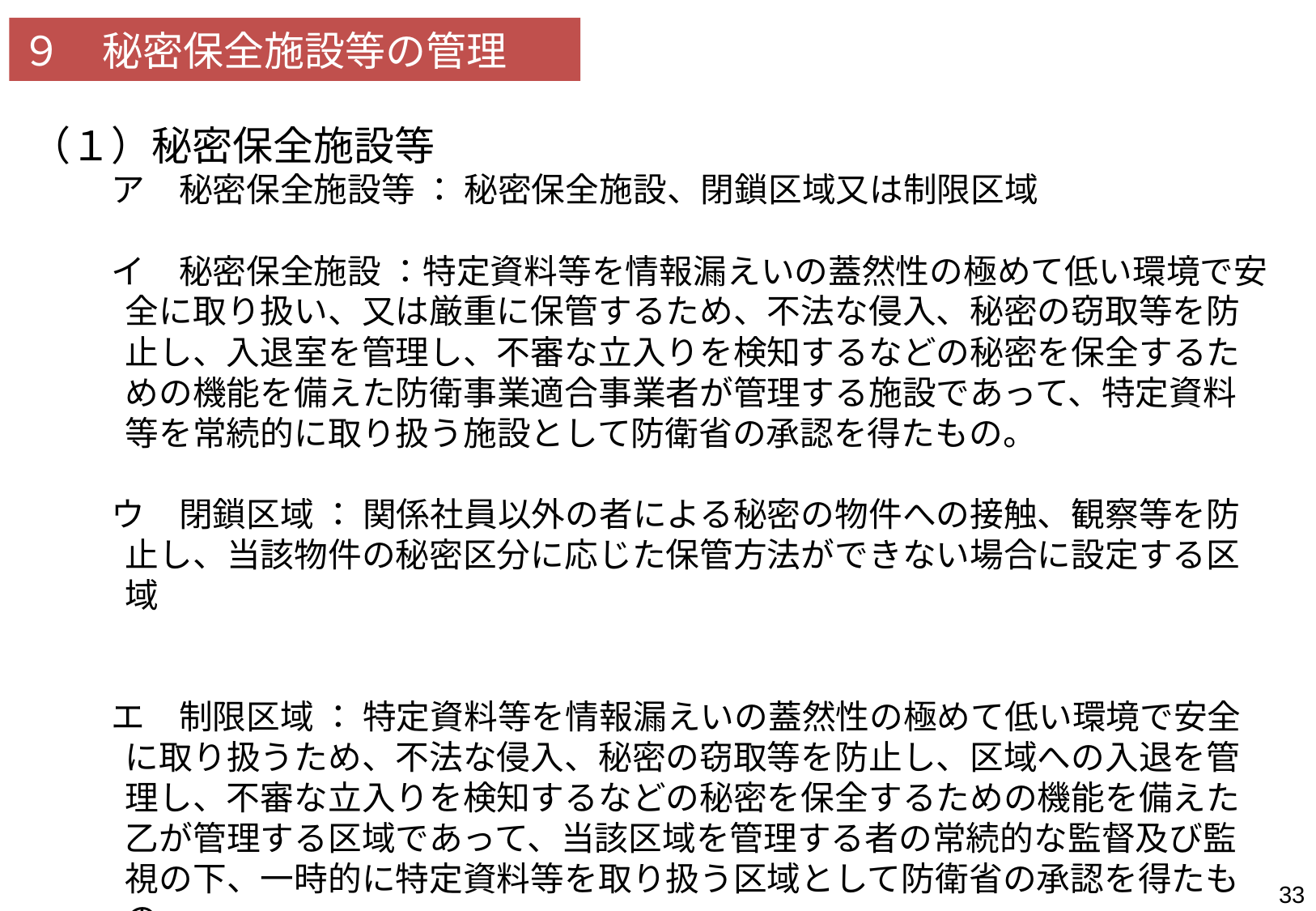

９　秘密保全施設等の管理
（１）秘密保全施設等
ア　秘密保全施設等 ： 秘密保全施設、閉鎖区域又は制限区域
イ　秘密保全施設 ：特定資料等を情報漏えいの蓋然性の極めて低い環境で安全に取り扱い、又は厳重に保管するため、不法な侵入、秘密の窃取等を防止し、入退室を管理し、不審な立入りを検知するなどの秘密を保全するための機能を備えた防衛事業適合事業者が管理する施設であって、特定資料等を常続的に取り扱う施設として防衛省の承認を得たもの。

ウ　閉鎖区域 ： 関係社員以外の者による秘密の物件への接触、観察等を防止し、当該物件の秘密区分に応じた保管方法ができない場合に設定する区域

エ　制限区域 ： 特定資料等を情報漏えいの蓋然性の極めて低い環境で安全に取り扱うため、不法な侵入、秘密の窃取等を防止し、区域への入退を管理し、不審な立入りを検知するなどの秘密を保全するための機能を備えた乙が管理する区域であって、当該区域を管理する者の常続的な監督及び監視の下、一時的に特定資料等を取り扱う区域として防衛省の承認を得たもの。
33